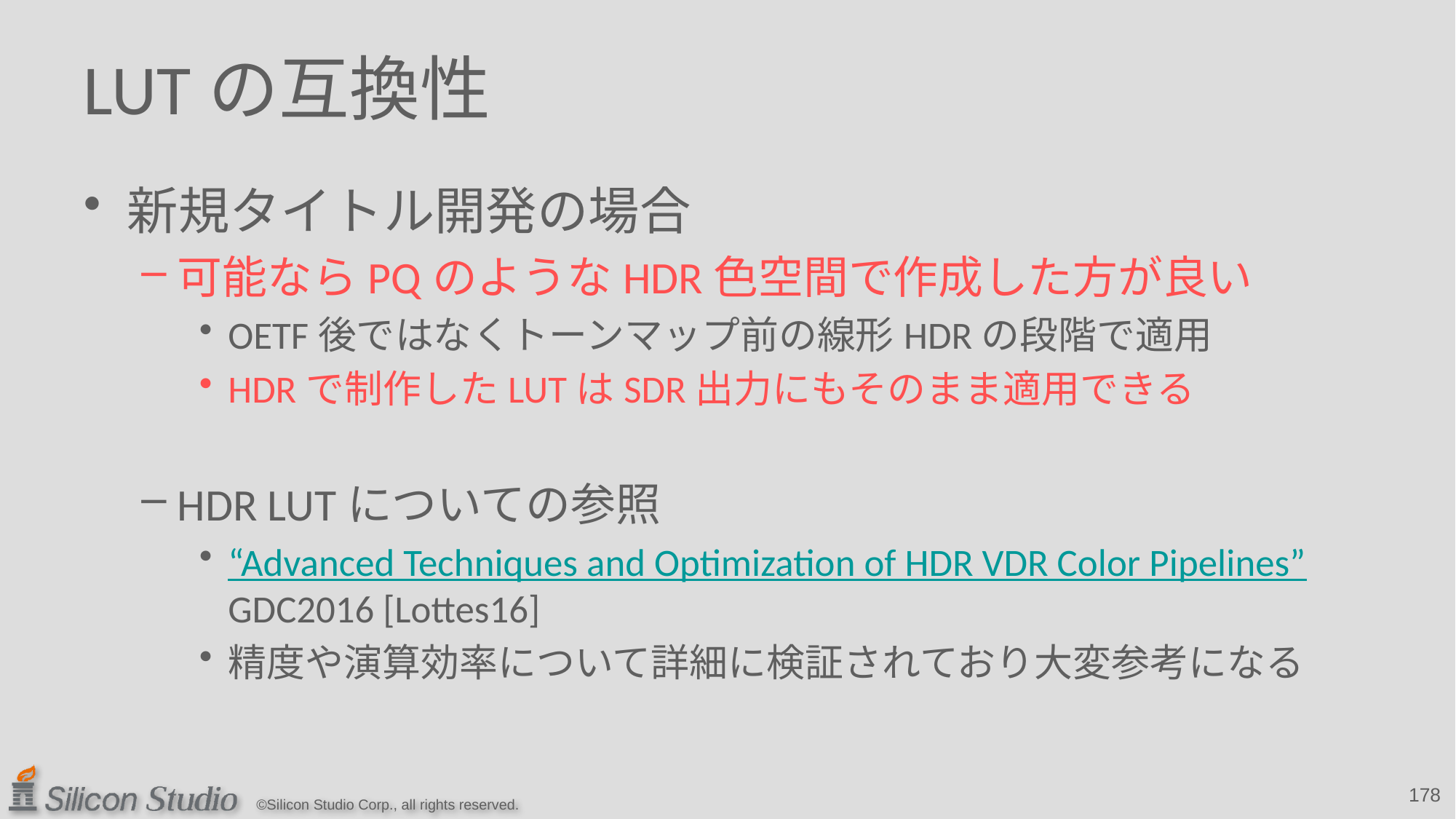

# LUTの互換性
新規タイトル開発の場合
可能ならPQのようなHDR色空間で作成した方が良い
OETF後ではなくトーンマップ前の線形HDRの段階で適用
HDRで制作したLUTはSDR出力にもそのまま適用できる

HDR LUTについての参照
“Advanced Techniques and Optimization of HDR VDR Color Pipelines” GDC2016 [Lottes16]
精度や演算効率について詳細に検証されており大変参考になる
178